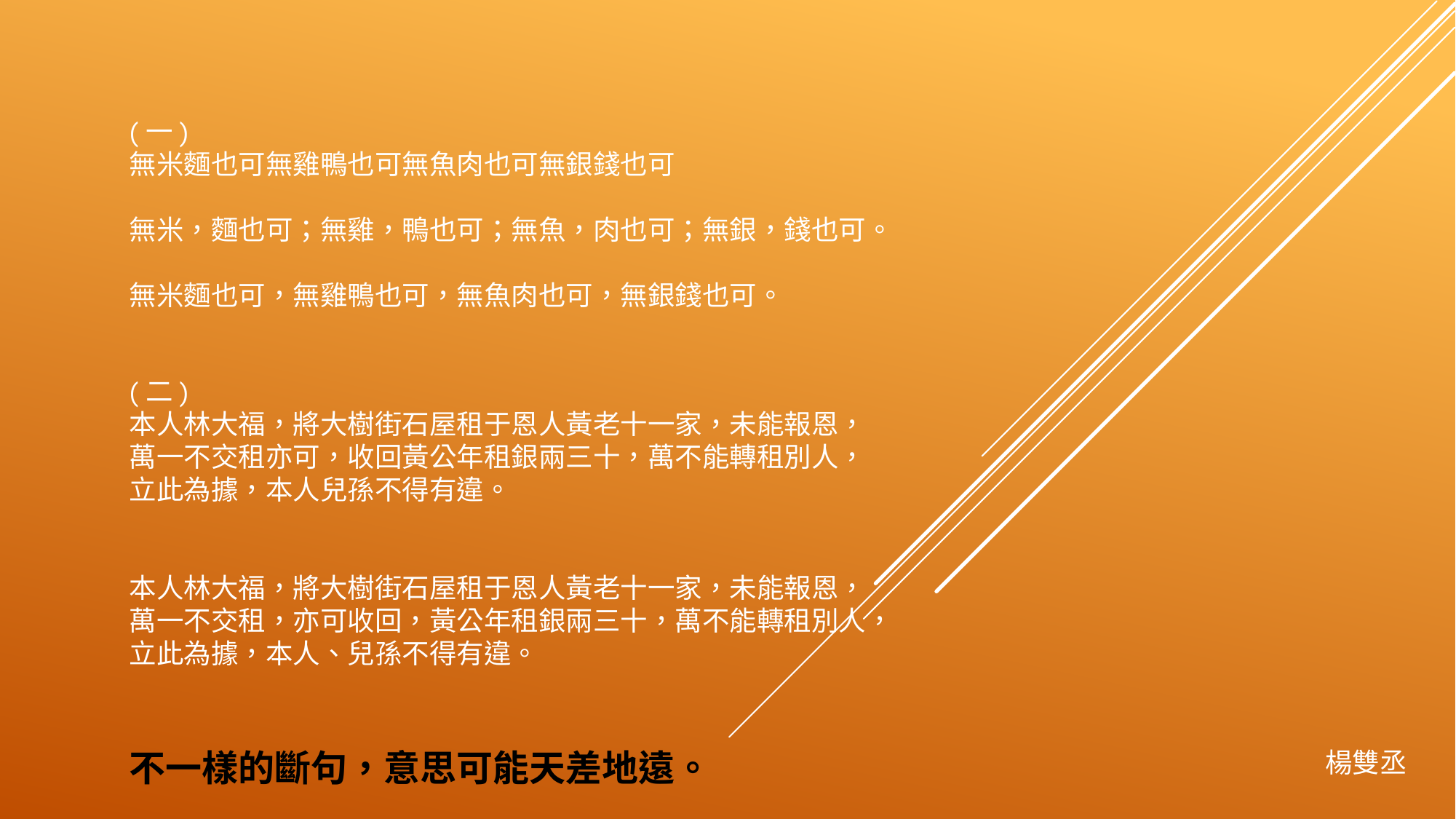

(一)
無米麵也可無雞鴨也可無魚肉也可無銀錢也可

無米，麵也可；無雞，鴨也可；無魚，肉也可；無銀，錢也可。

無米麵也可，無雞鴨也可，無魚肉也可，無銀錢也可。
(二)
本人林大福，將大樹街石屋租于恩人黃老十一家，未能報恩，
萬一不交租亦可，收回黃公年租銀兩三十，萬不能轉租別人，
立此為據，本人兒孫不得有違。

本人林大福，將大樹街石屋租于恩人黃老十一家，未能報恩，
萬一不交租，亦可收回，黃公年租銀兩三十，萬不能轉租別人，
立此為據，本人、兒孫不得有違。

不一樣的斷句，意思可能天差地遠。

楊雙丞